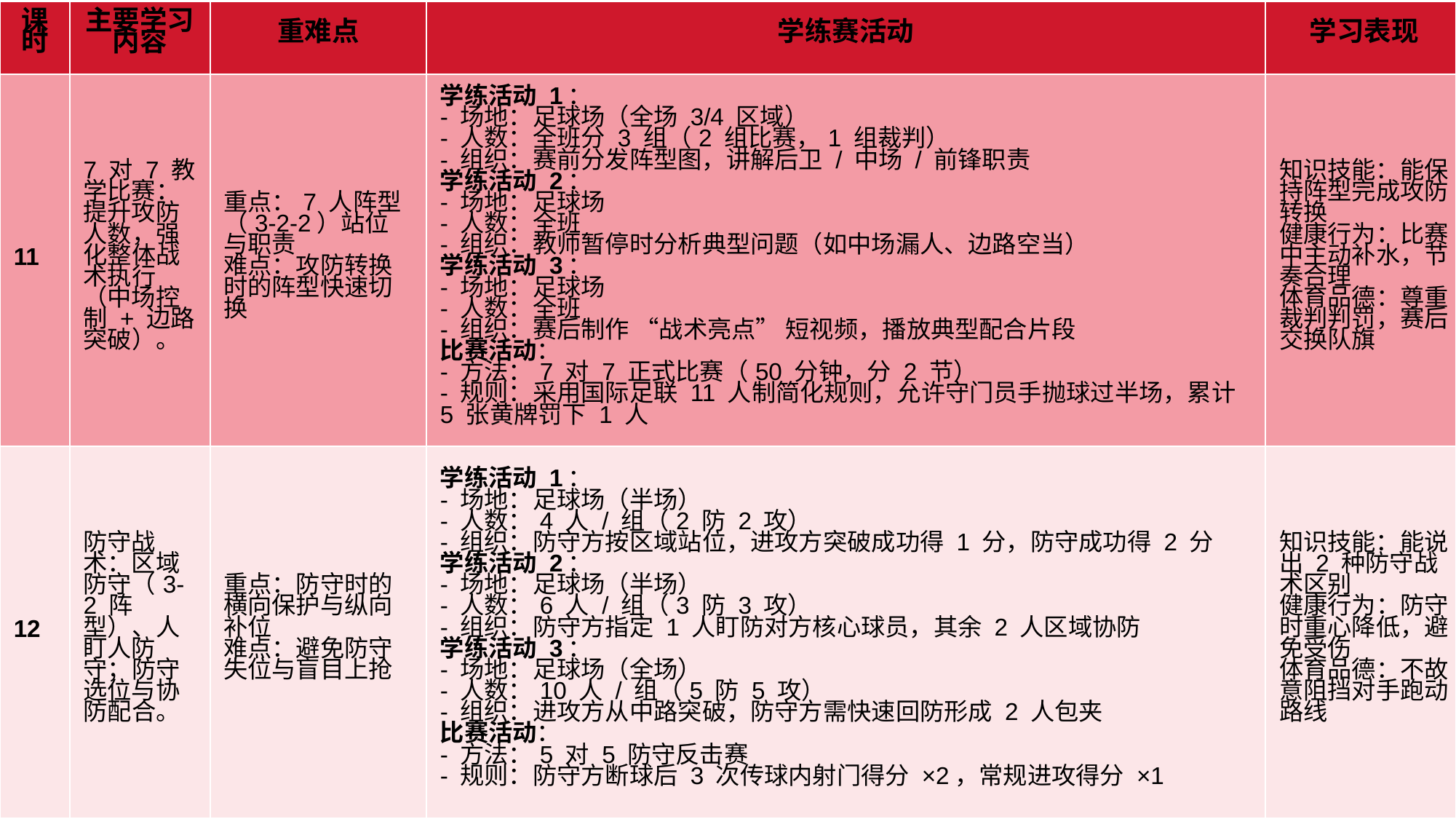

| 课时 | 主要学习内容 | 重难点 | 学练赛活动 | 学习表现 |
| --- | --- | --- | --- | --- |
| 11 | 7 对 7 教学比赛：提升攻防人数，强化整体战术执行（中场控制 + 边路突破）。 | 重点：7 人阵型（3-2-2）站位与职责 难点：攻防转换时的阵型快速切换 | 学练活动 1： - 场地：足球场（全场 3/4 区域） - 人数：全班分 3 组（2 组比赛，1 组裁判） - 组织：赛前分发阵型图，讲解后卫 / 中场 / 前锋职责 学练活动 2： - 场地：足球场 - 人数：全班 - 组织：教师暂停时分析典型问题（如中场漏人、边路空当） 学练活动 3： - 场地：足球场 - 人数：全班 - 组织：赛后制作 “战术亮点” 短视频，播放典型配合片段 比赛活动： - 方法：7 对 7 正式比赛（50 分钟，分 2 节） - 规则：采用国际足联 11 人制简化规则，允许守门员手抛球过半场，累计 5 张黄牌罚下 1 人 | 知识技能：能保持阵型完成攻防转换 健康行为：比赛中主动补水，节奏合理 体育品德：尊重裁判判罚，赛后交换队旗 |
| 12 | 防守战术：区域防守（3-2 阵型）、人盯人防守；防守选位与协防配合。 | 重点：防守时的横向保护与纵向补位 难点：避免防守失位与盲目上抢 | 学练活动 1： - 场地：足球场（半场） - 人数：4 人 / 组（2 防 2 攻） - 组织：防守方按区域站位，进攻方突破成功得 1 分，防守成功得 2 分 学练活动 2： - 场地：足球场（半场） - 人数：6 人 / 组（3 防 3 攻） - 组织：防守方指定 1 人盯防对方核心球员，其余 2 人区域协防 学练活动 3： - 场地：足球场（全场） - 人数：10 人 / 组（5 防 5 攻） - 组织：进攻方从中路突破，防守方需快速回防形成 2 人包夹 比赛活动： - 方法：5 对 5 防守反击赛 - 规则：防守方断球后 3 次传球内射门得分 ×2，常规进攻得分 ×1 | 知识技能：能说出 2 种防守战术区别 健康行为：防守时重心降低，避免受伤 体育品德：不故意阻挡对手跑动路线 |